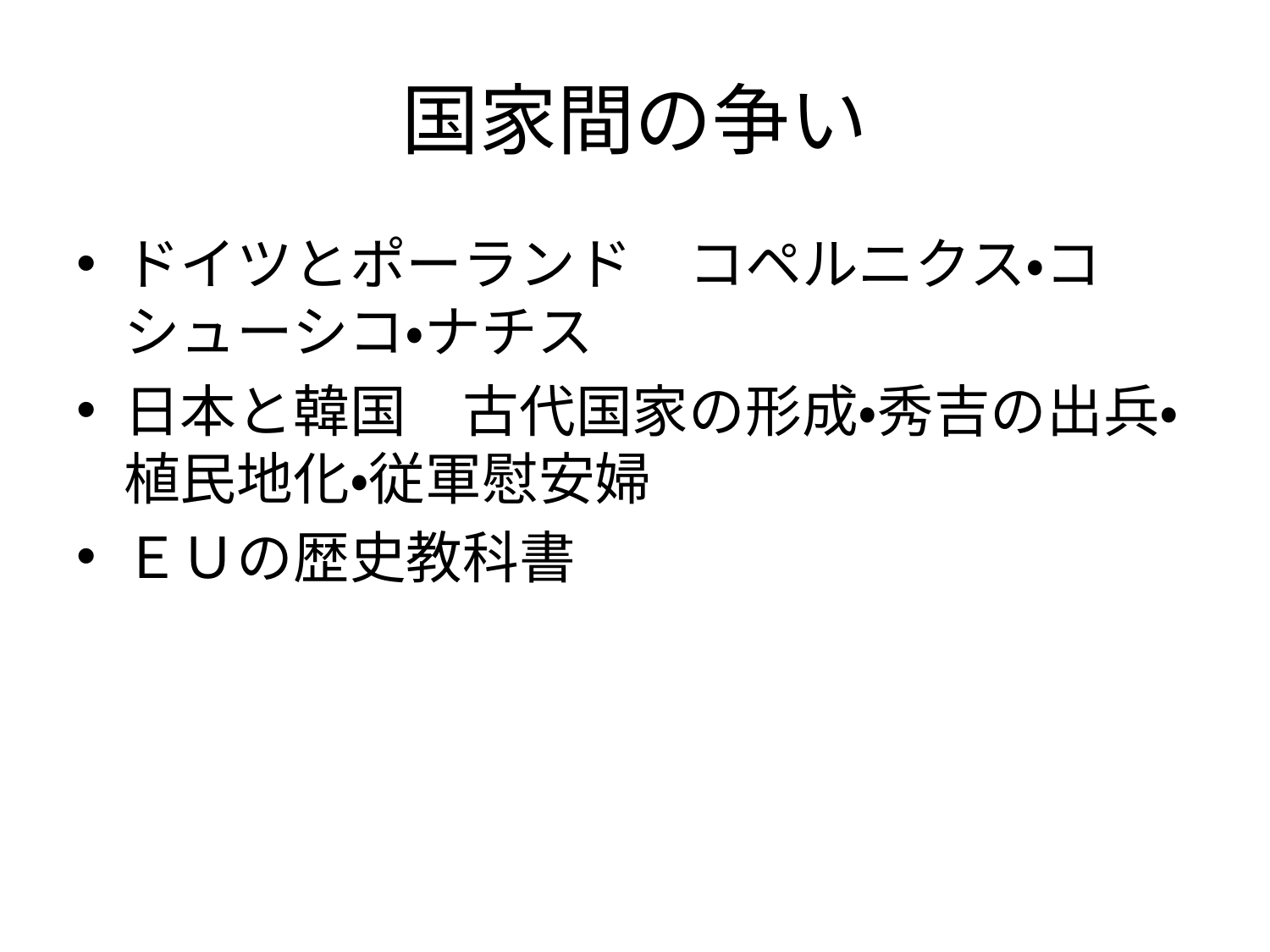

# 国家間の争い
ドイツとポーランド　コペルニクス・コシューシコ・ナチス
日本と韓国　古代国家の形成・秀吉の出兵・植民地化・従軍慰安婦
ＥＵの歴史教科書